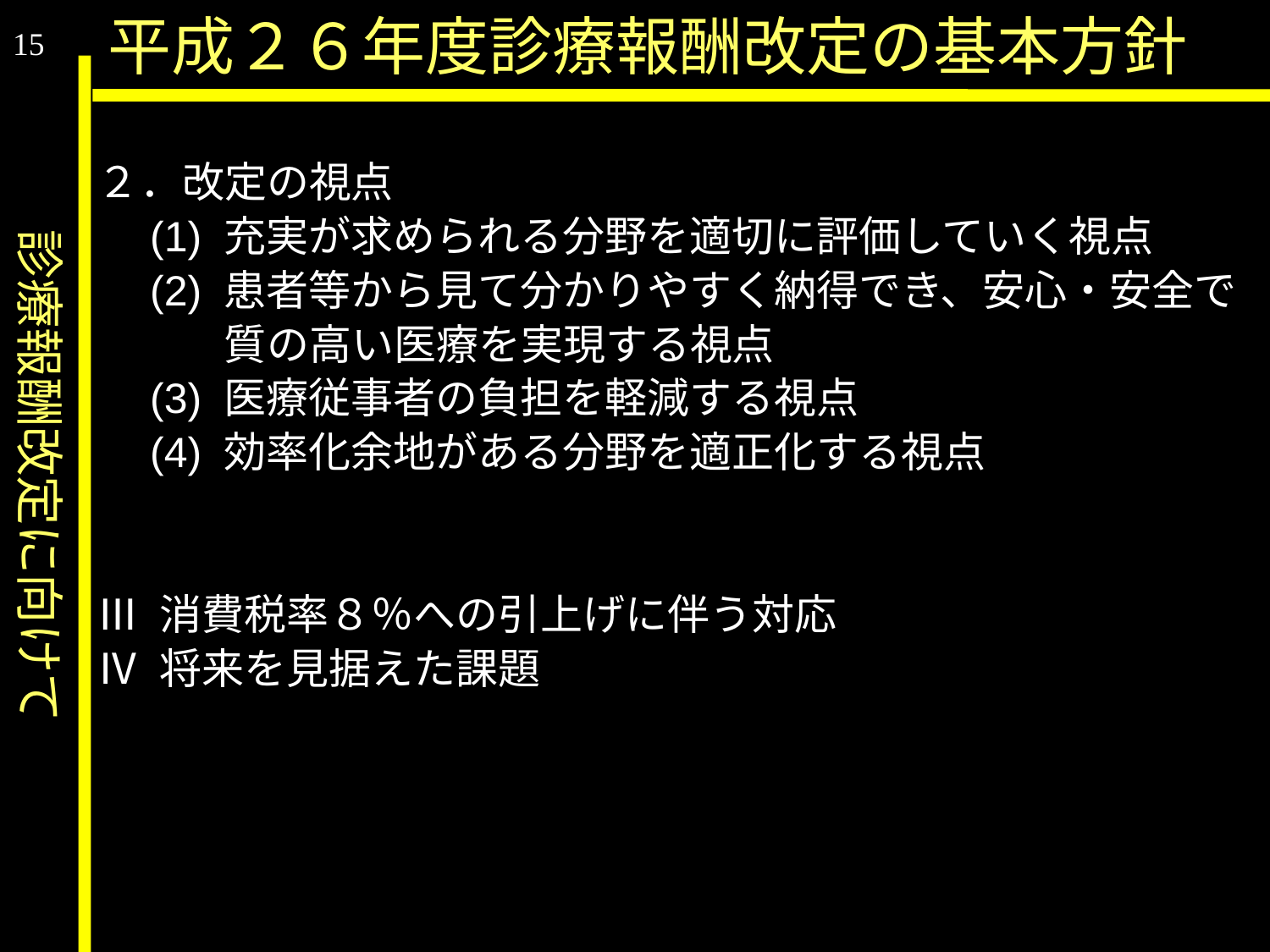

診療報酬改定に向けて
平成２６年度診療報酬改定の基本方針
15

２．改定の視点
　(1) 充実が求められる分野を適切に評価していく視点
　(2) 患者等から見て分かりやすく納得でき、安心・安全で
　　　質の高い医療を実現する視点
　(3) 医療従事者の負担を軽減する視点
　(4) 効率化余地がある分野を適正化する視点

Ⅲ 消費税率８％への引上げに伴う対応
Ⅳ 将来を見据えた課題